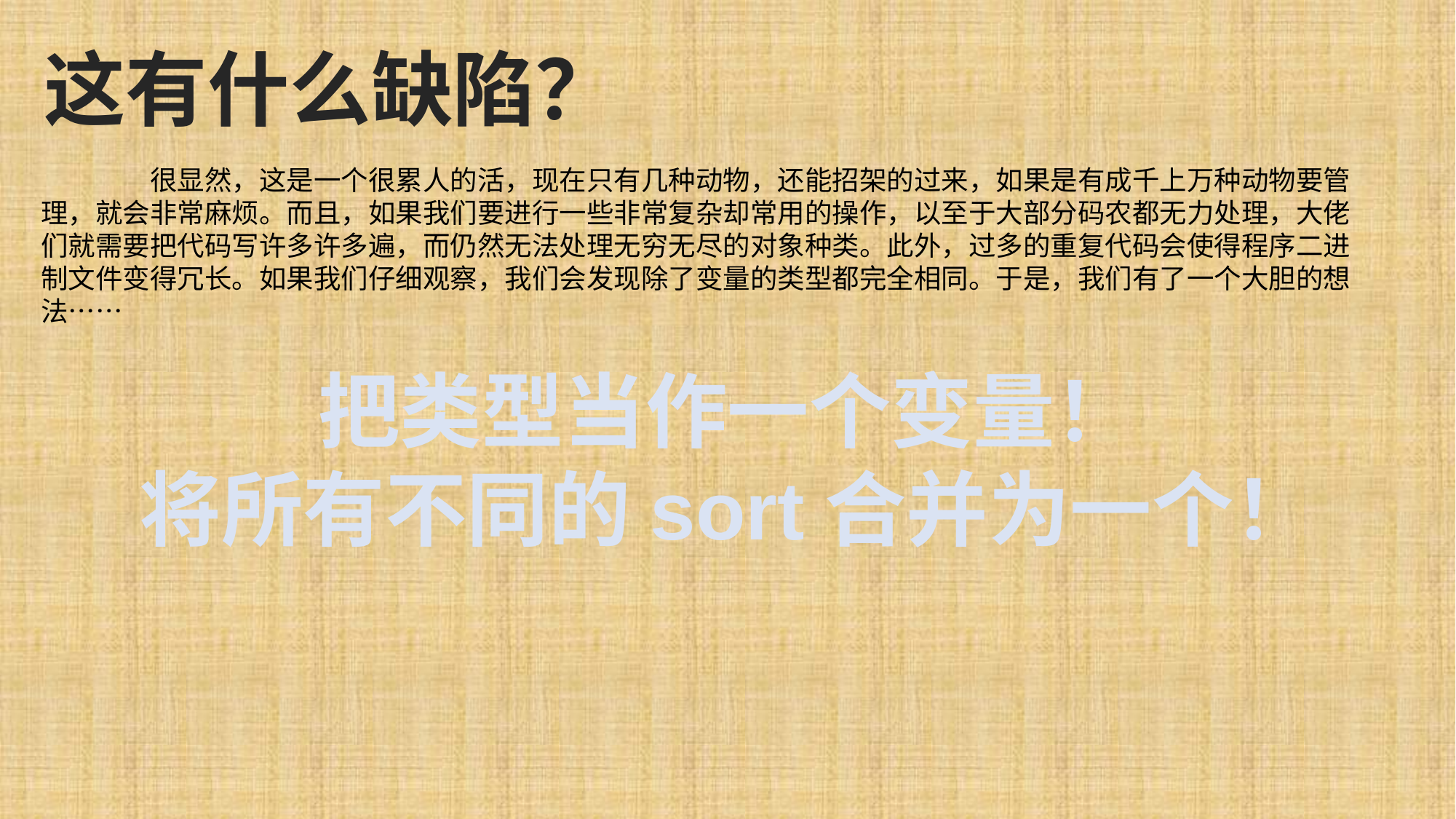

这有什么缺陷？
	很显然，这是一个很累人的活，现在只有几种动物，还能招架的过来，如果是有成千上万种动物要管理，就会非常麻烦。而且，如果我们要进行一些非常复杂却常用的操作，以至于大部分码农都无力处理，大佬们就需要把代码写许多许多遍，而仍然无法处理无穷无尽的对象种类。此外，过多的重复代码会使得程序二进制文件变得冗长。如果我们仔细观察，我们会发现除了变量的类型都完全相同。于是，我们有了一个大胆的想法……

把类型当作一个变量！
将所有不同的sort合并为一个！